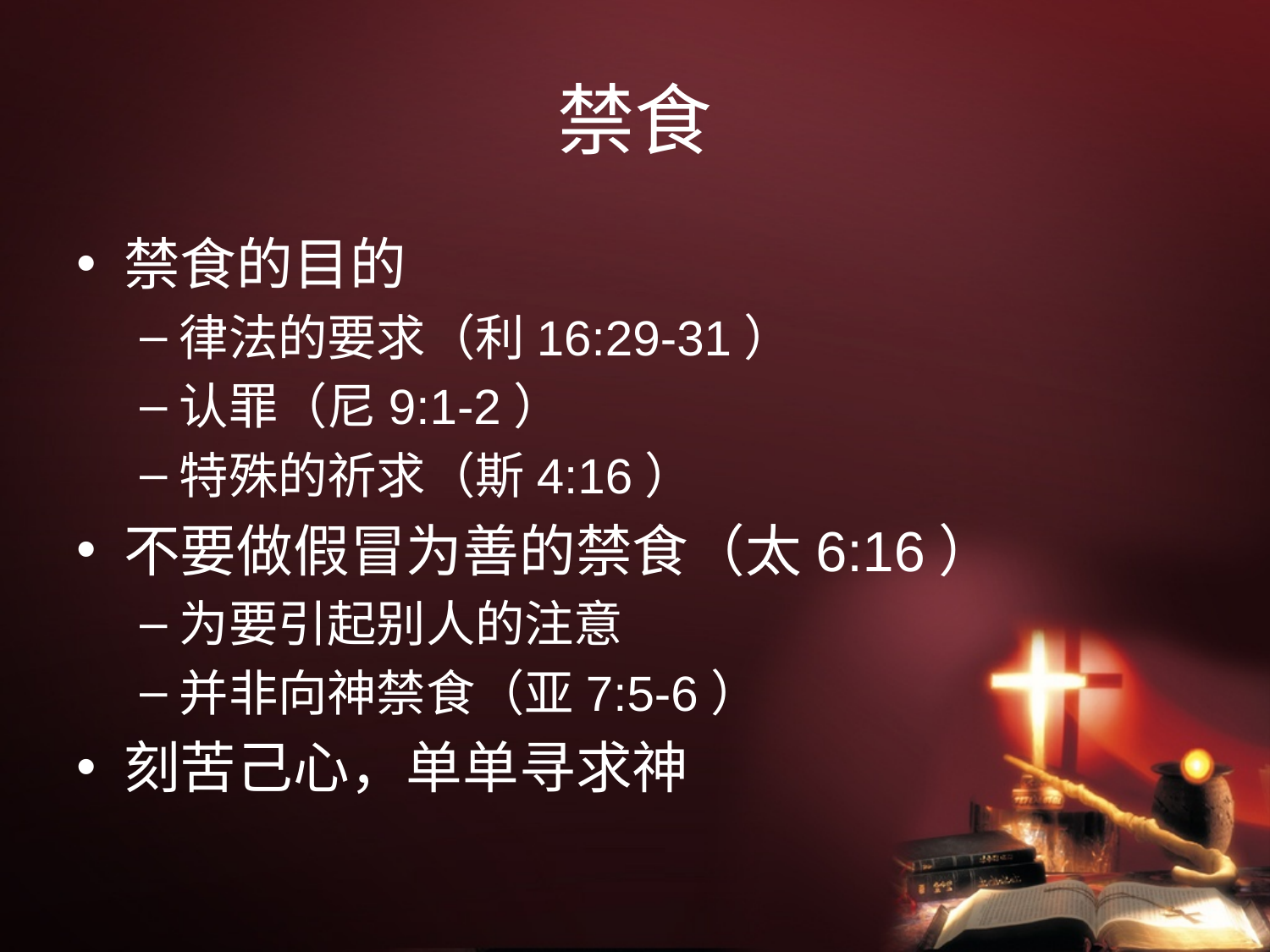

# 禁食
禁食的目的
律法的要求（利16:29-31）
认罪（尼9:1-2）
特殊的祈求（斯4:16）
不要做假冒为善的禁食（太6:16）
为要引起别人的注意
并非向神禁食（亚7:5-6）
刻苦己心，单单寻求神